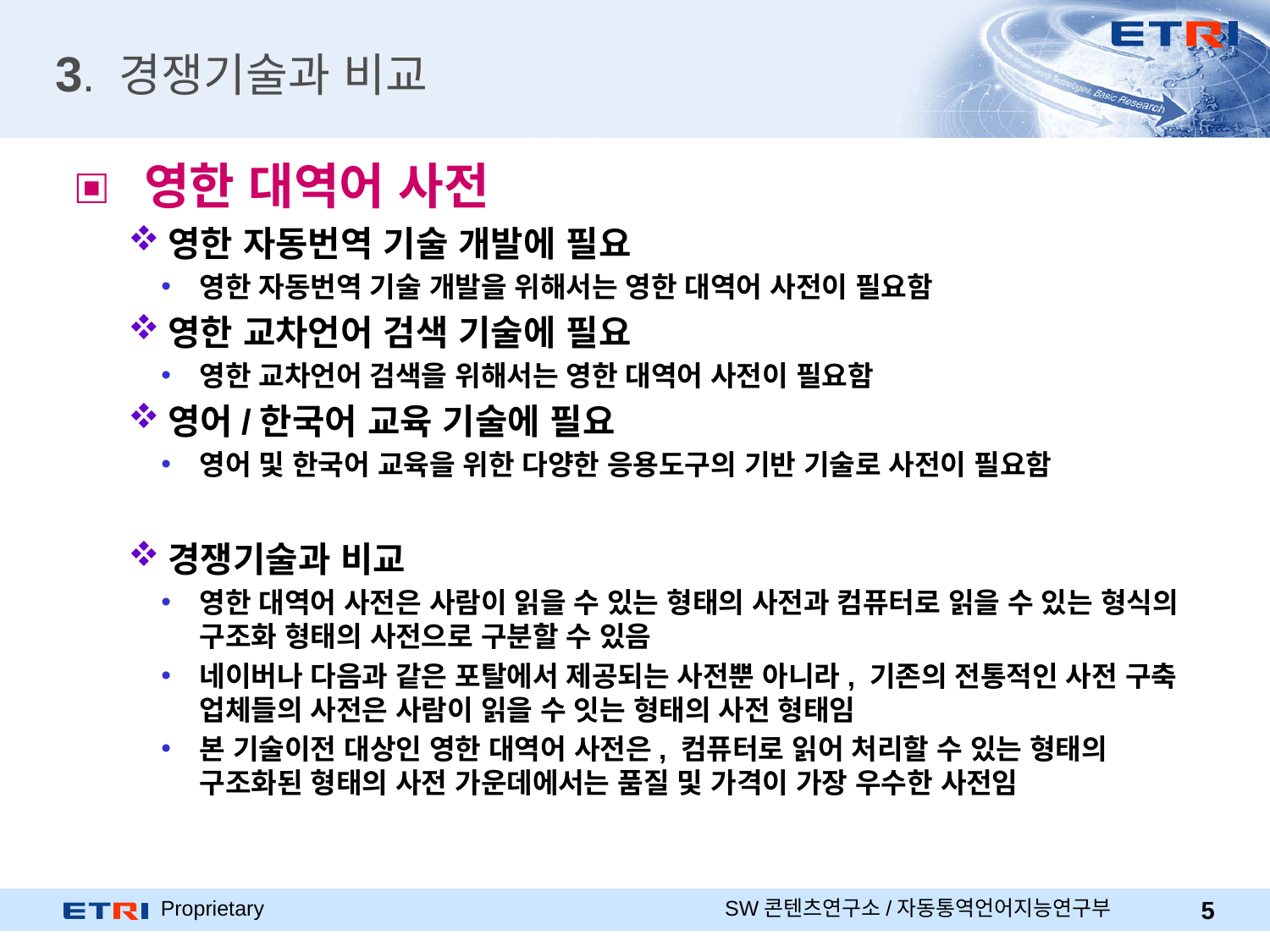

# 3. 경쟁기술과 비교
 영한 대역어 사전
영한 자동번역 기술 개발에 필요
영한 자동번역 기술 개발을 위해서는 영한 대역어 사전이 필요함
영한 교차언어 검색 기술에 필요
영한 교차언어 검색을 위해서는 영한 대역어 사전이 필요함
영어/한국어 교육 기술에 필요
영어 및 한국어 교육을 위한 다양한 응용도구의 기반 기술로 사전이 필요함

경쟁기술과 비교
영한 대역어 사전은 사람이 읽을 수 있는 형태의 사전과 컴퓨터로 읽을 수 있는 형식의 구조화 형태의 사전으로 구분할 수 있음
네이버나 다음과 같은 포탈에서 제공되는 사전뿐 아니라, 기존의 전통적인 사전 구축 업체들의 사전은 사람이 읽을 수 잇는 형태의 사전 형태임
본 기술이전 대상인 영한 대역어 사전은, 컴퓨터로 읽어 처리할 수 있는 형태의 구조화된 형태의 사전 가운데에서는 품질 및 가격이 가장 우수한 사전임

SW콘텐츠연구소/자동통역언어지능연구부

5